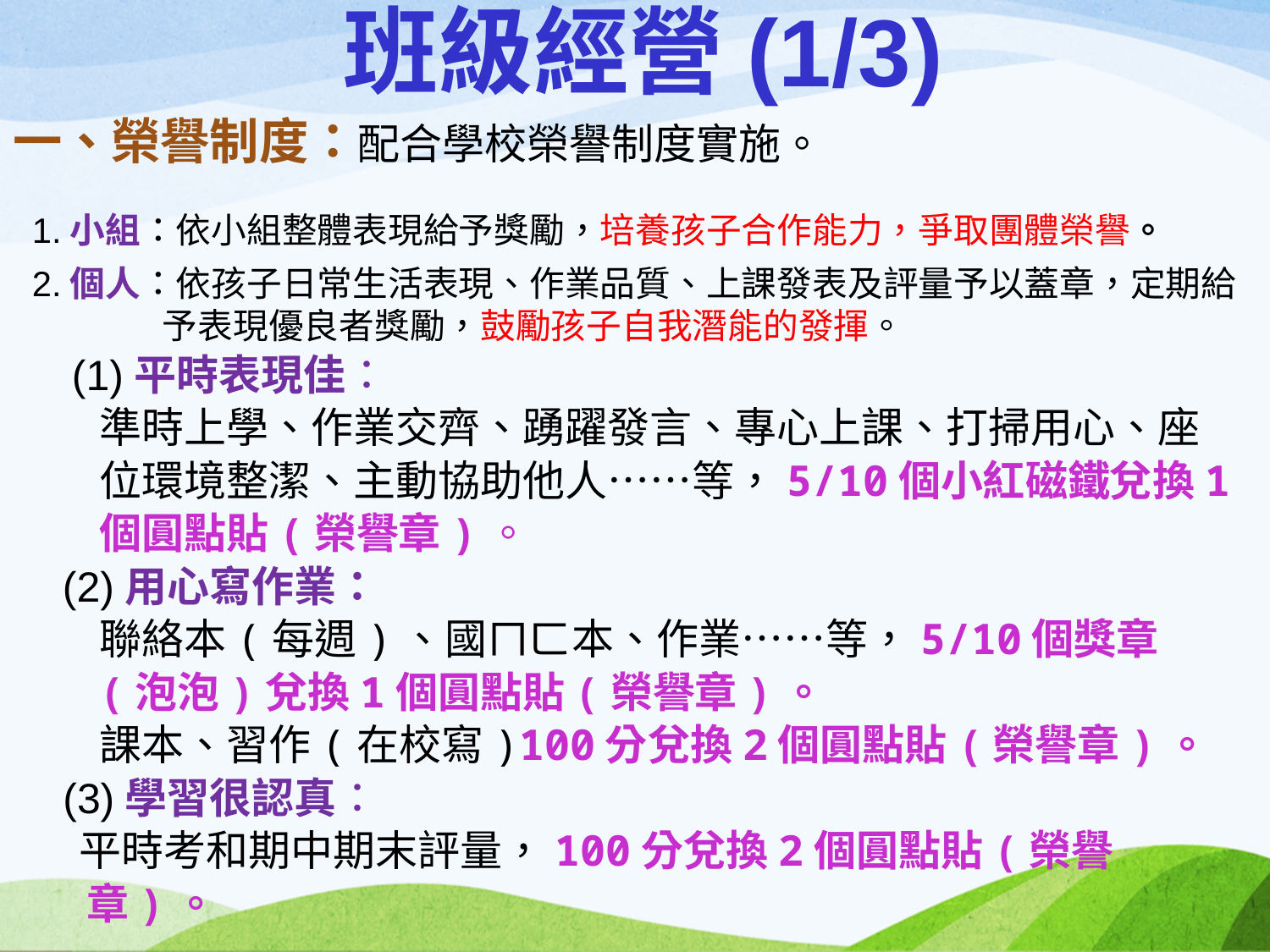

# 班級經營(1/3)
一、榮譽制度：配合學校榮譽制度實施。
  1.小組：依小組整體表現給予獎勵，培養孩子合作能力，爭取團體榮譽。
  2.個人：依孩子日常生活表現、作業品質、上課發表及評量予以蓋章，定期給予表現優良者獎勵，鼓勵孩子自我潛能的發揮。
     (1)平時表現佳：
準時上學、作業交齊、踴躍發言、專心上課、打掃用心、座位環境整潔、主動協助他人……等，5/10個小紅磁鐵兌換1個圓點貼(榮譽章)。
(2)用心寫作業：
聯絡本(每週)、國ㄇㄈ本、作業……等，5/10個獎章(泡泡)兌換1個圓點貼(榮譽章)。
課本、習作(在校寫)100分兌換2個圓點貼(榮譽章)。
(3)學習很認真：
  平時考和期中期末評量，100分兌換2個圓點貼(榮譽章)。